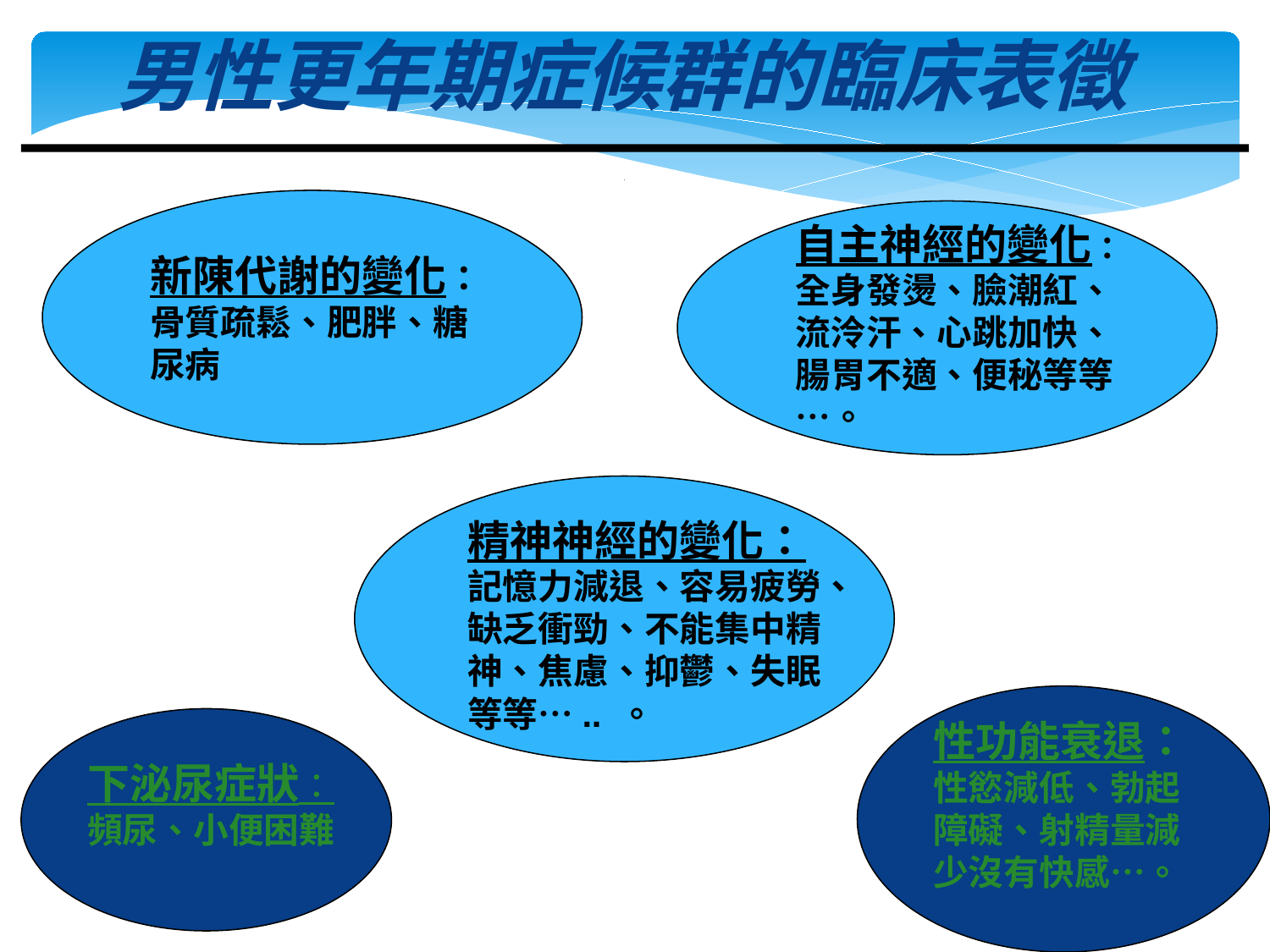

男性更年期症候群的臨床表徵

自主神經的變化：全身發燙、臉潮紅、流泠汗、心跳加快、腸胃不適、便秘等等…。
新陳代謝的變化：骨質疏鬆、肥胖、糖尿病

精神神經的變化：記憶力減退、容易疲勞、缺乏衝勁、不能集中精神、焦慮、抑鬱、失眠等等….. 。

性功能衰退：性慾減低、勃起障礙、射精量減少沒有快感…。
下泌尿症狀：頻尿、小便困難